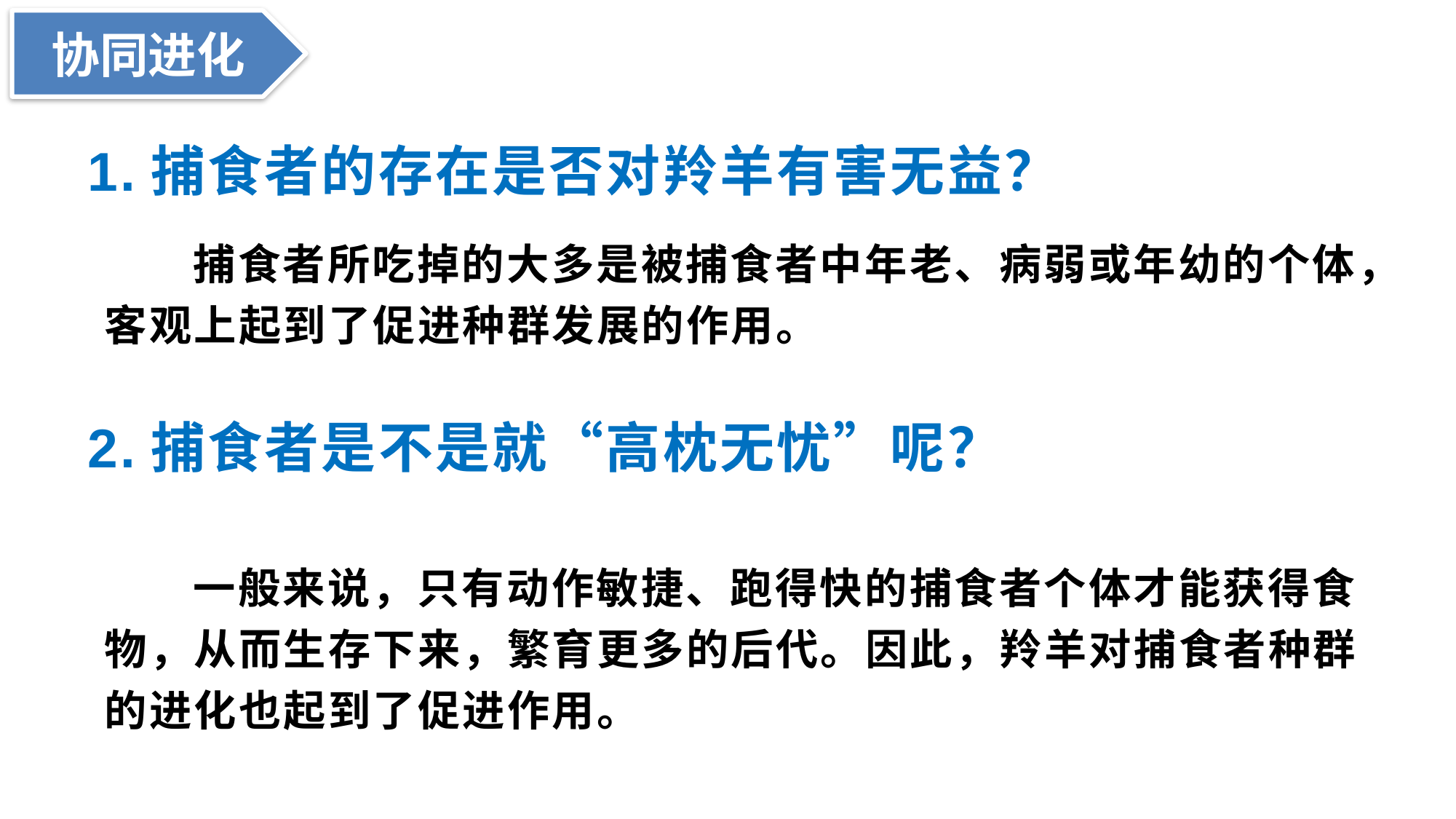

协同进化
1.捕食者的存在是否对羚羊有害无益？
  捕食者所吃掉的大多是被捕食者中年老、病弱或年幼的个体，客观上起到了促进种群发展的作用。
2.捕食者是不是就“高枕无忧”呢？
  一般来说，只有动作敏捷、跑得快的捕食者个体才能获得食物，从而生存下来，繁育更多的后代。因此，羚羊对捕食者种群的进化也起到了促进作用。